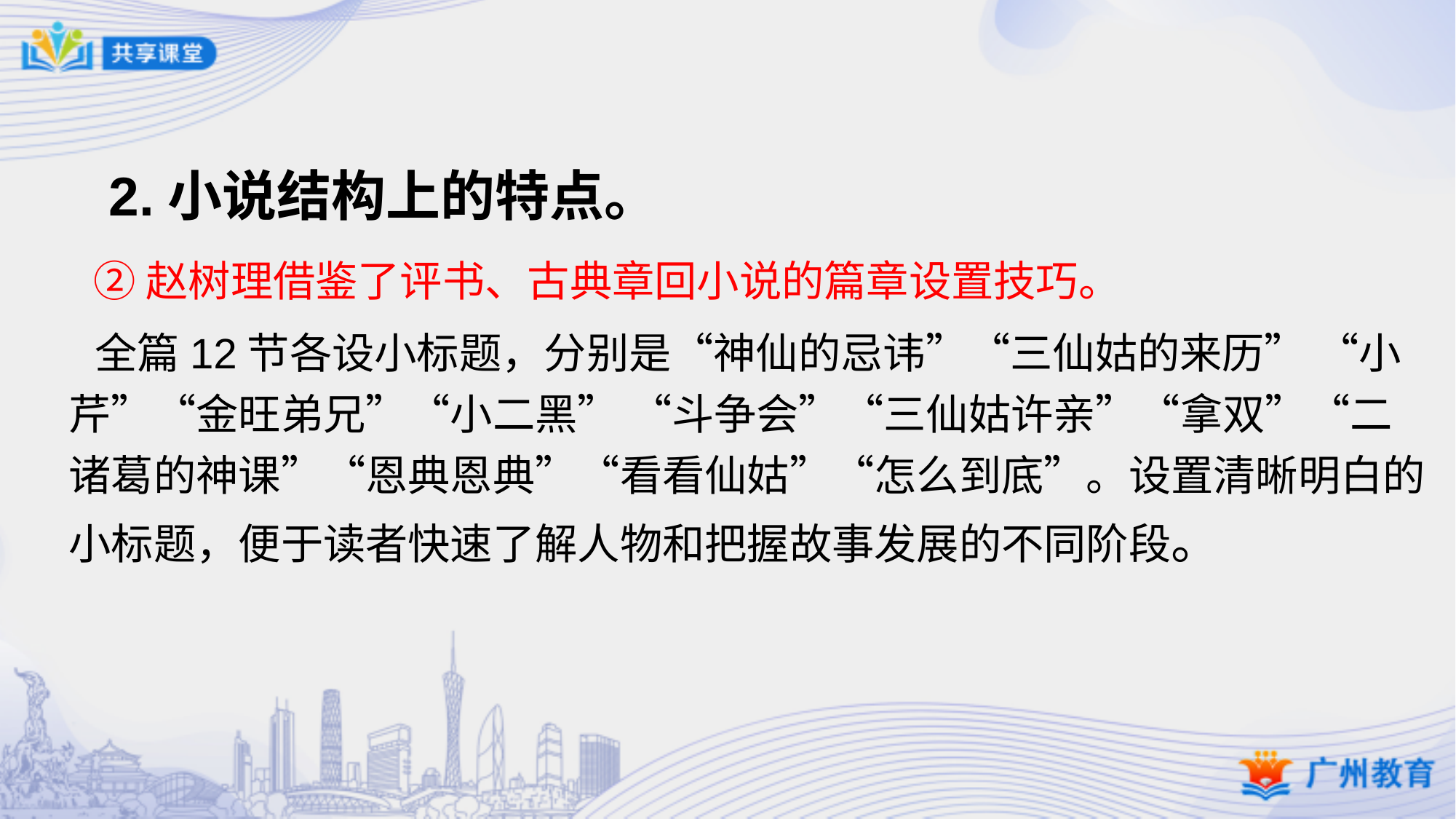

2.小说结构上的特点。
      ②赵树理借鉴了评书、古典章回小说的篇章设置技巧。
      全篇12节各设小标题，分别是“神仙的忌讳”“三仙姑的来历” “小芹”“金旺弟兄”“小二黑” “斗争会”“三仙姑许亲”“拿双”“二诸葛的神课”“恩典恩典”“看看仙姑”“怎么到底”。设置清晰明白的小标题，便于读者快速了解人物和把握故事发展的不同阶段。